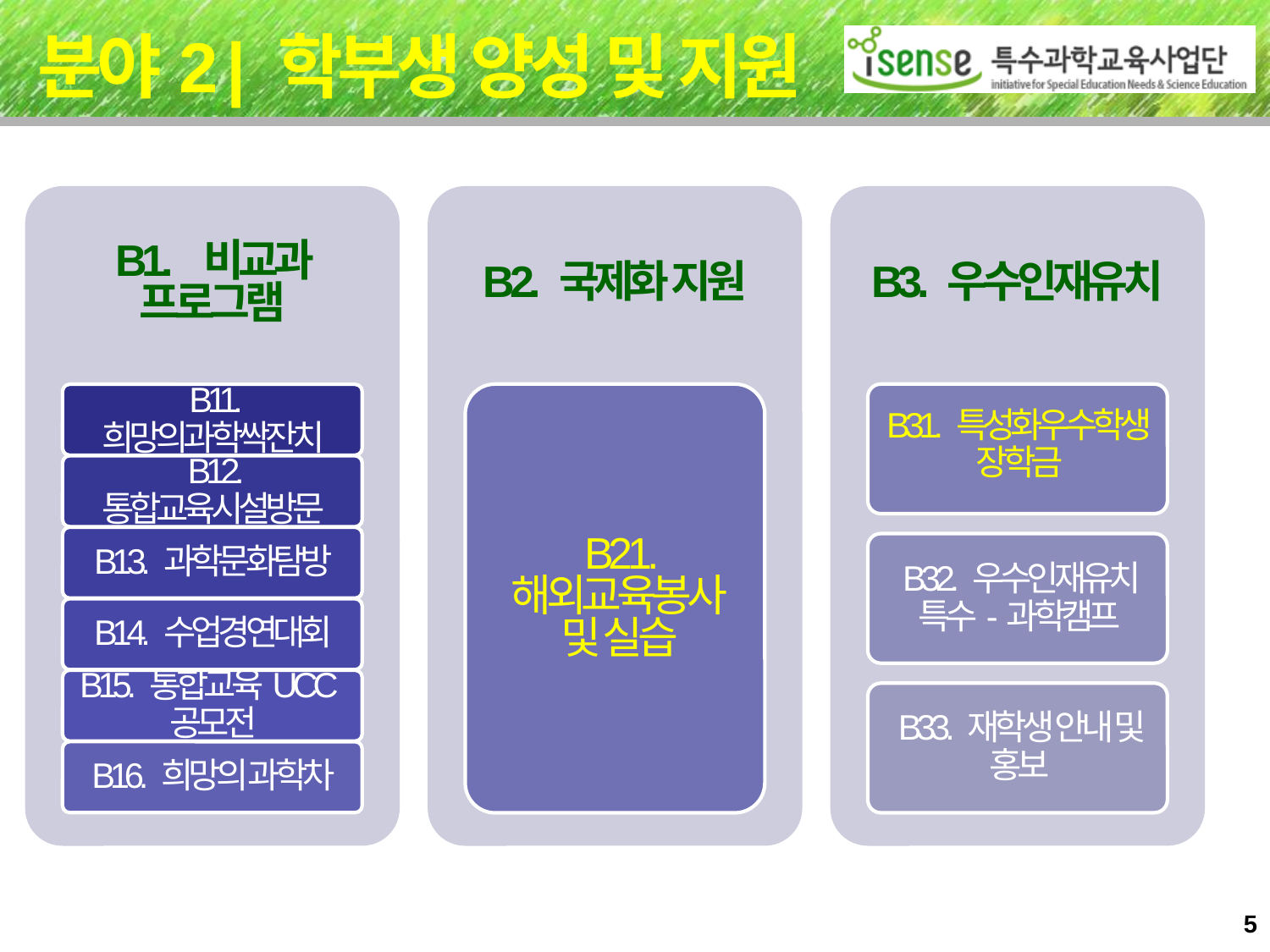

# 분야2 | 학부생 양성 및 지원
B1.  비교과 프로그램
B11. 희망의과학싹잔치
B12. 통합교육시설방문
B13. 과학문화탐방
B14. 수업경연대회
B15. 통합교육UCC공모전
B16. 희망의 과학차
B2. 국제화 지원
B21. 해외교육봉사
및 실습
B3. 우수인재유치
B31. 특성화우수학생
장학금
B32. 우수인재유치 특수-과학캠프
B33. 재학생 안내 및 홍보
5